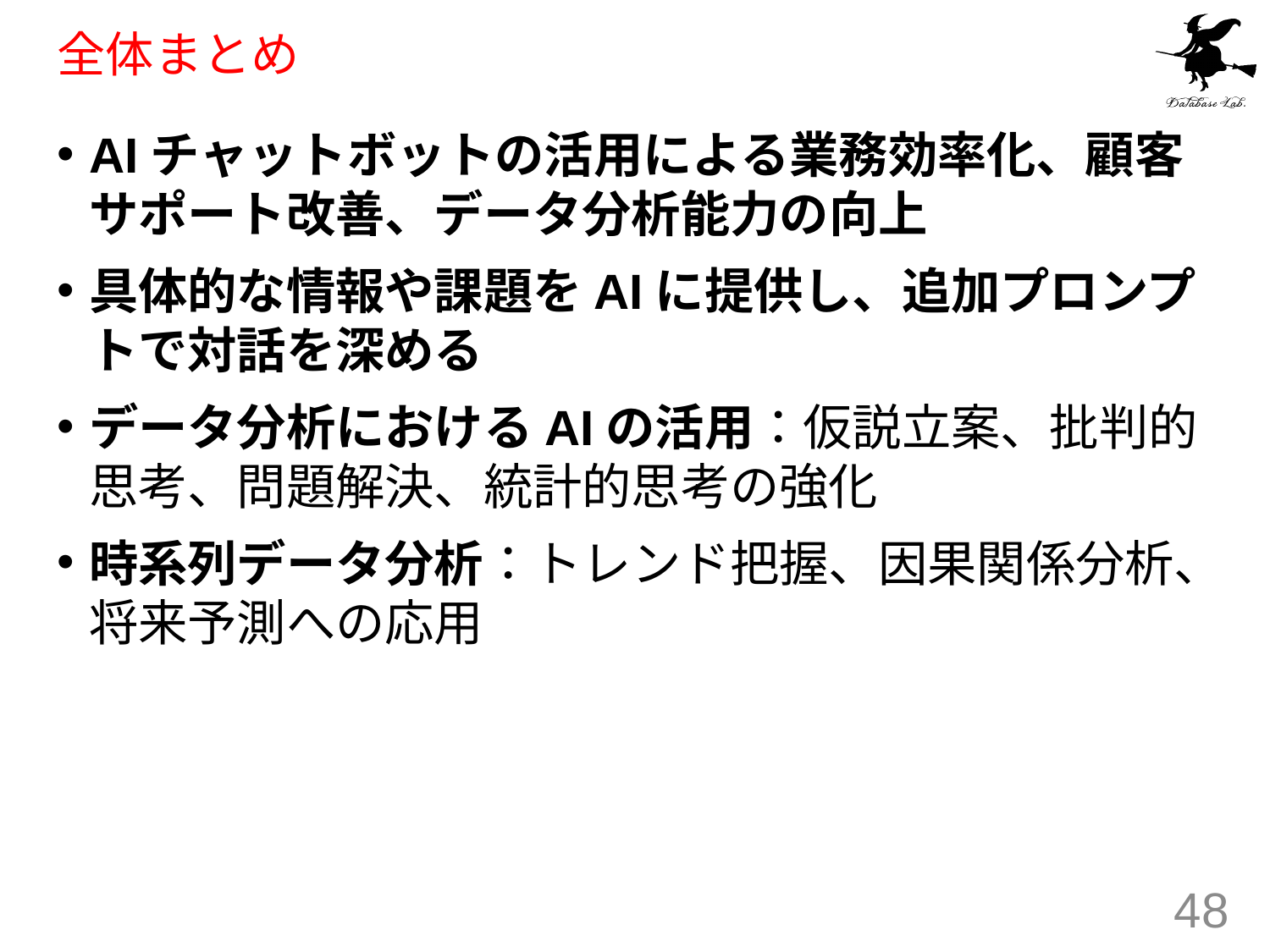

# 全体まとめ
AIチャットボットの活用による業務効率化、顧客サポート改善、データ分析能力の向上
具体的な情報や課題をAIに提供し、追加プロンプトで対話を深める
データ分析におけるAIの活用：仮説立案、批判的思考、問題解決、統計的思考の強化
時系列データ分析：トレンド把握、因果関係分析、将来予測への応用
48